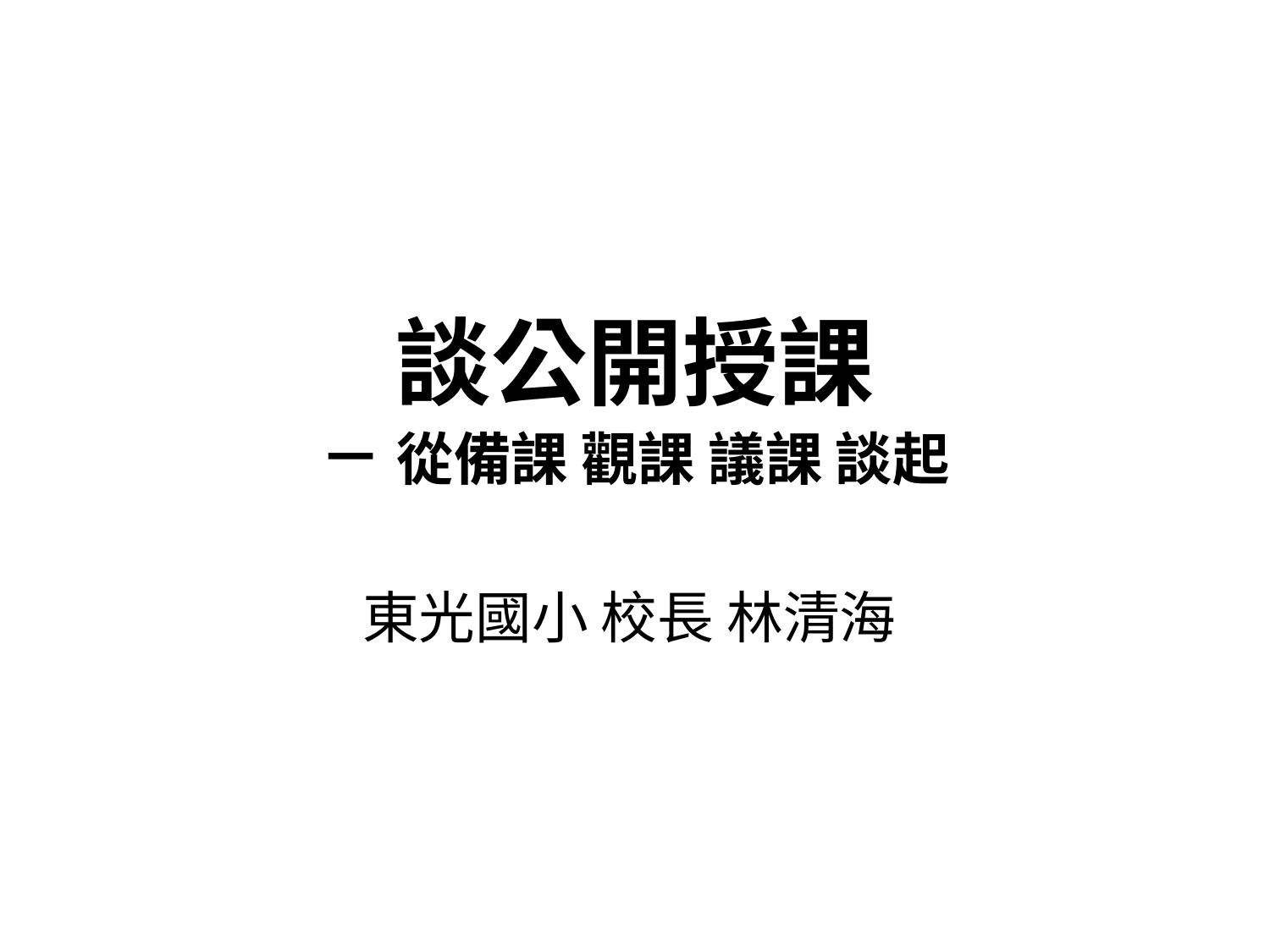

# 談公開授課 － 從備課 觀課 議課 談起
東光國小 校長 林清海